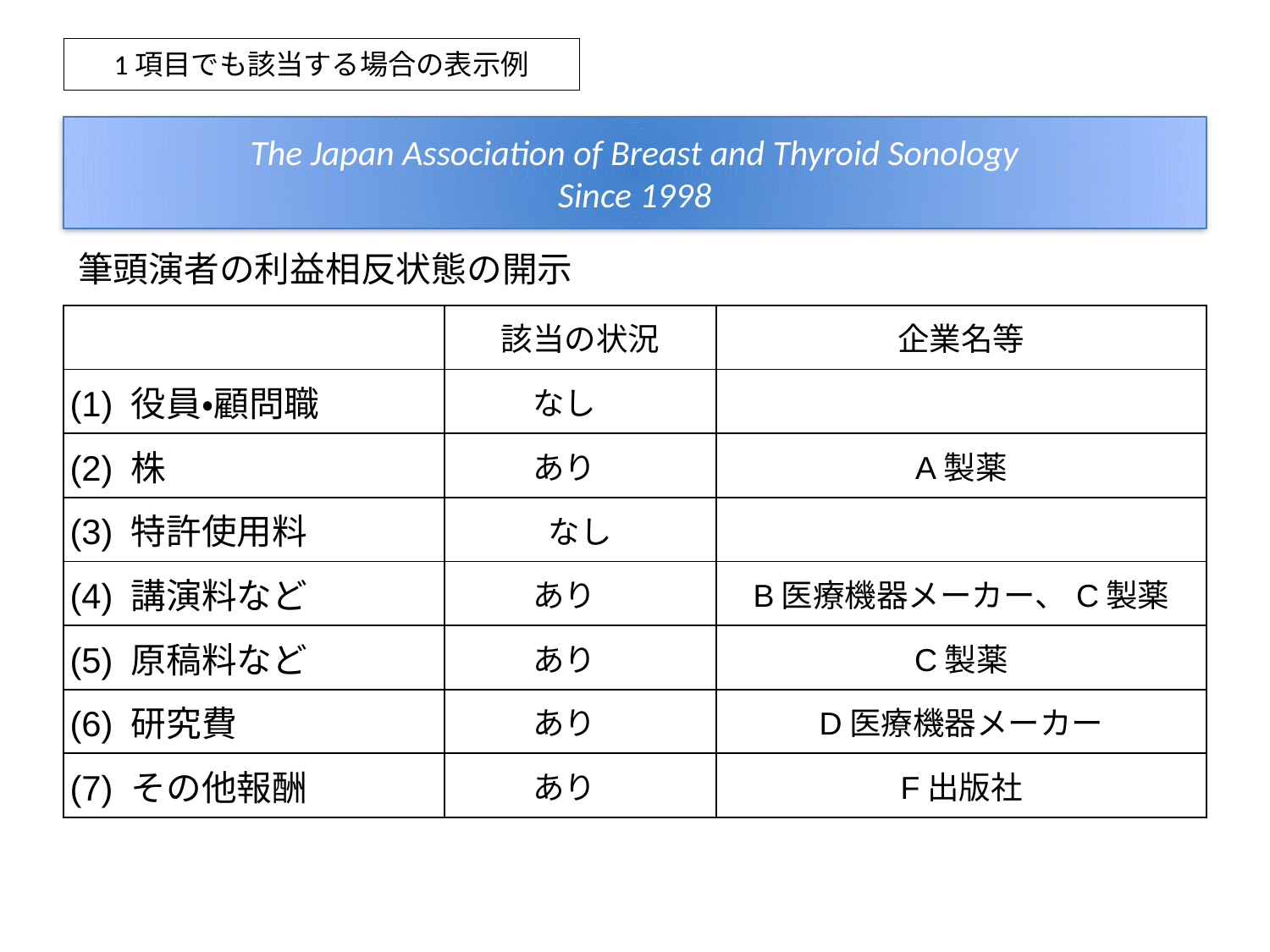

# 1項目でも該当する場合の表示例
The Japan Association of Breast and Thyroid Sonology
Since 1998
筆頭演者の利益相反状態の開示
|  | 該当の状況 | 企業名等 |
| --- | --- | --- |
| (1) 役員・顧問職 | なし |  |
| (2) 株 | あり | A製薬 |
| (3) 特許使用料 | なし |  |
| (4) 講演料など | あり | B医療機器メーカー、C製薬 |
| (5) 原稿料など | あり | C製薬 |
| (6) 研究費 | あり | D医療機器メーカー |
| (7) その他報酬 | あり | F出版社 |